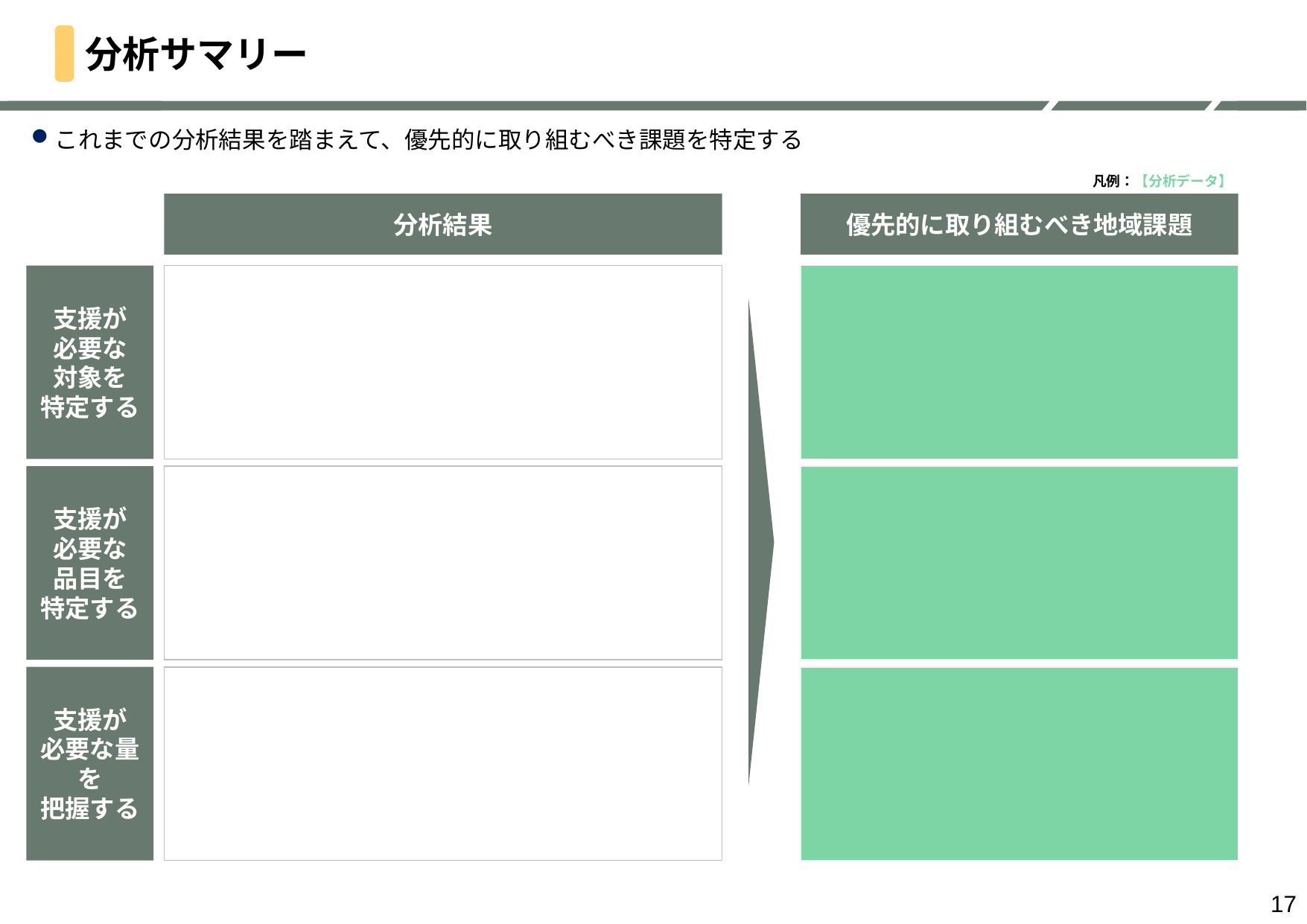

# 分析サマリー
これまでの分析結果を踏まえて、優先的に取り組むべき課題を特定する
凡例：【分析データ】
分析結果
優先的に取り組むべき地域課題
支援が
必要な
対象を
特定する

支援が
必要な
品目を
特定する

支援が
必要な量を
把握する

17